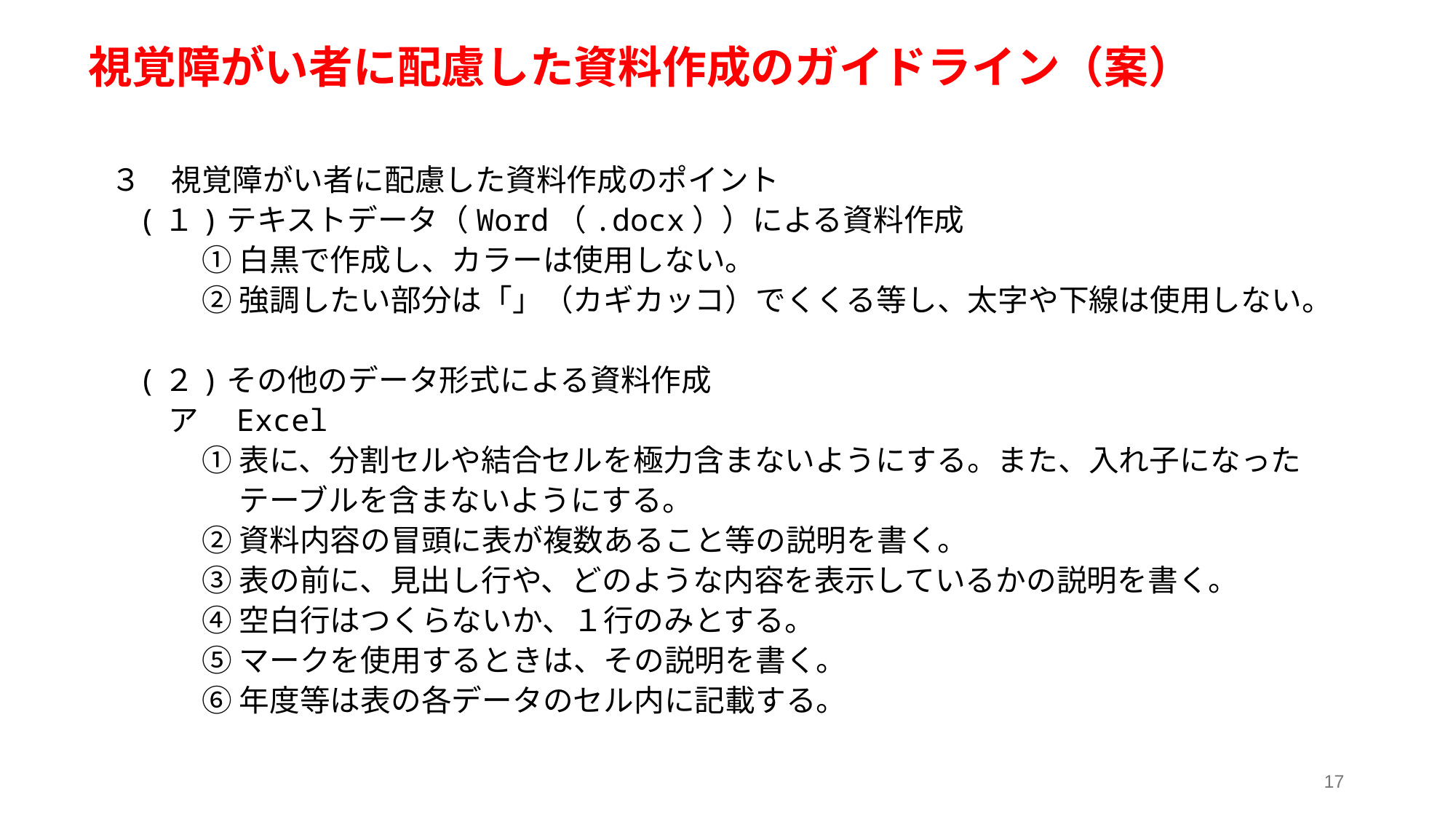

# 視覚障がい者に配慮した資料作成のガイドライン（案）
３　視覚障がい者に配慮した資料作成のポイント
(１)テキストデータ（Word（.docx））による資料作成
　　　① 白黒で作成し、カラーは使用しない。
　　　② 強調したい部分は「」（カギカッコ）でくくる等し、太字や下線は使用しない。

(２)その他のデータ形式による資料作成
　ア　Excel
　　　① 表に、分割セルや結合セルを極力含まないようにする。また、入れ子になった
　　　　 テーブルを含まないようにする。
　　　② 資料内容の冒頭に表が複数あること等の説明を書く。
　　　③ 表の前に、見出し行や、どのような内容を表示しているかの説明を書く。
　　　④ 空白行はつくらないか、１行のみとする。
　　　⑤ マークを使用するときは、その説明を書く。
　　　⑥ 年度等は表の各データのセル内に記載する。
17